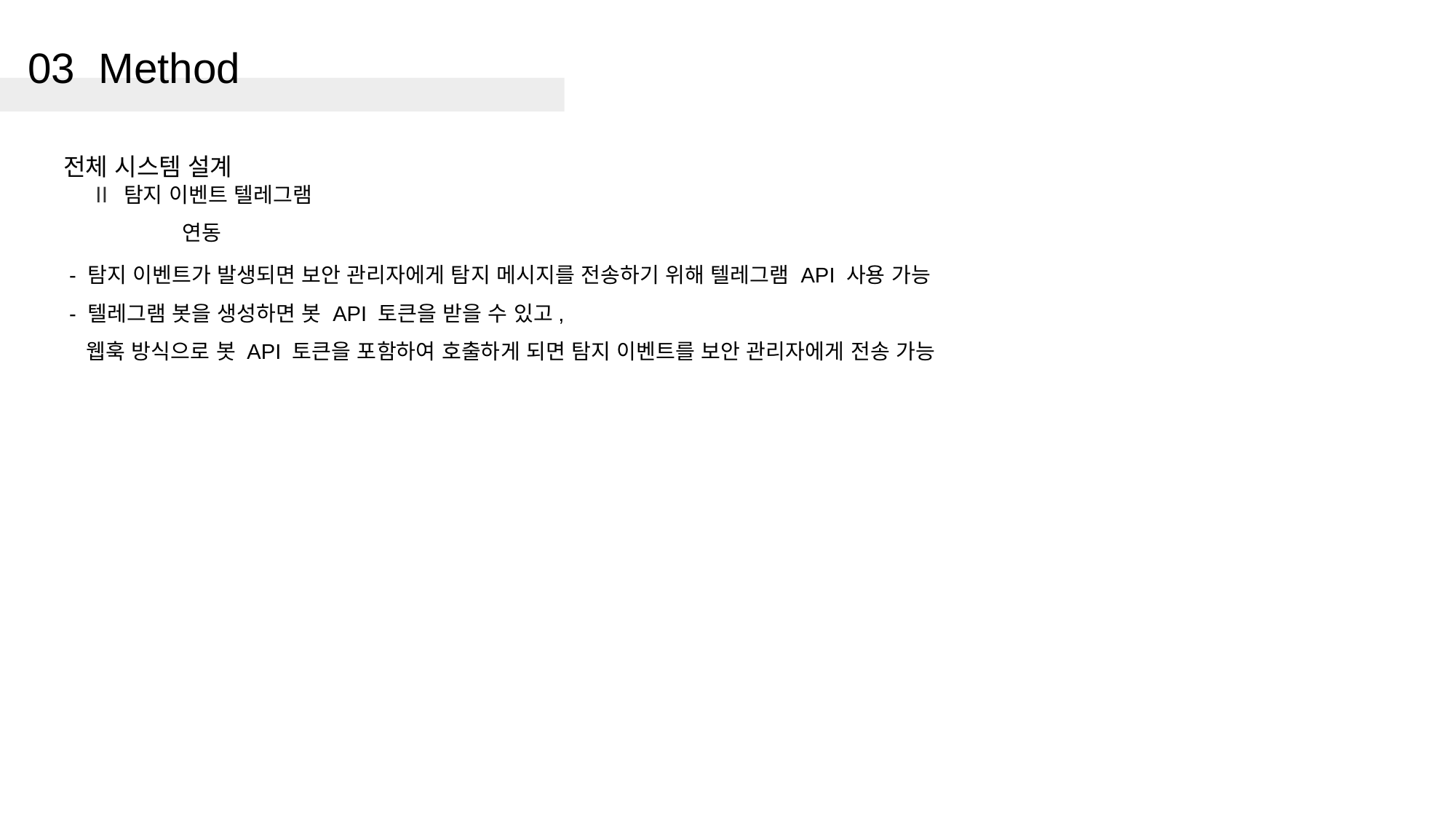

# 03  Method

전체 시스템 설계
Ⅱ 탐지 이벤트 텔레그램 연동
- 탐지 이벤트가 발생되면 보안 관리자에게 탐지 메시지를 전송하기 위해 텔레그램 API 사용 가능
- 텔레그램 봇을 생성하면 봇 API 토큰을 받을 수 있고,
  웹훅 방식으로 봇 API 토큰을 포함하여 호출하게 되면 탐지 이벤트를 보안 관리자에게 전송 가능